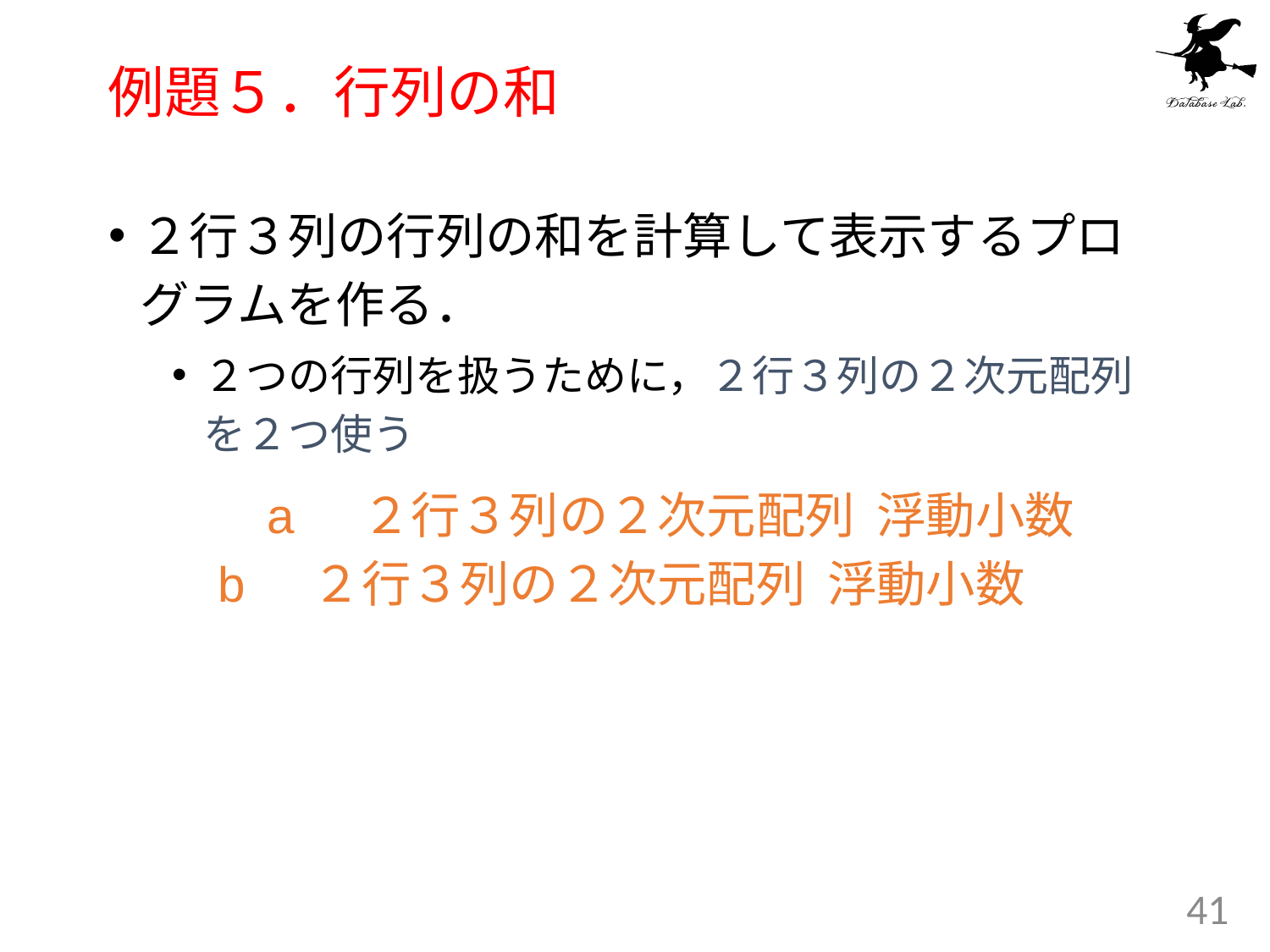

# 例題５．行列の和
２行３列の行列の和を計算して表示するプログラムを作る．
２つの行列を扱うために，２行３列の２次元配列を２つ使う
	  	a    ２行３列の２次元配列  浮動小数
      b    ２行３列の２次元配列  浮動小数
41